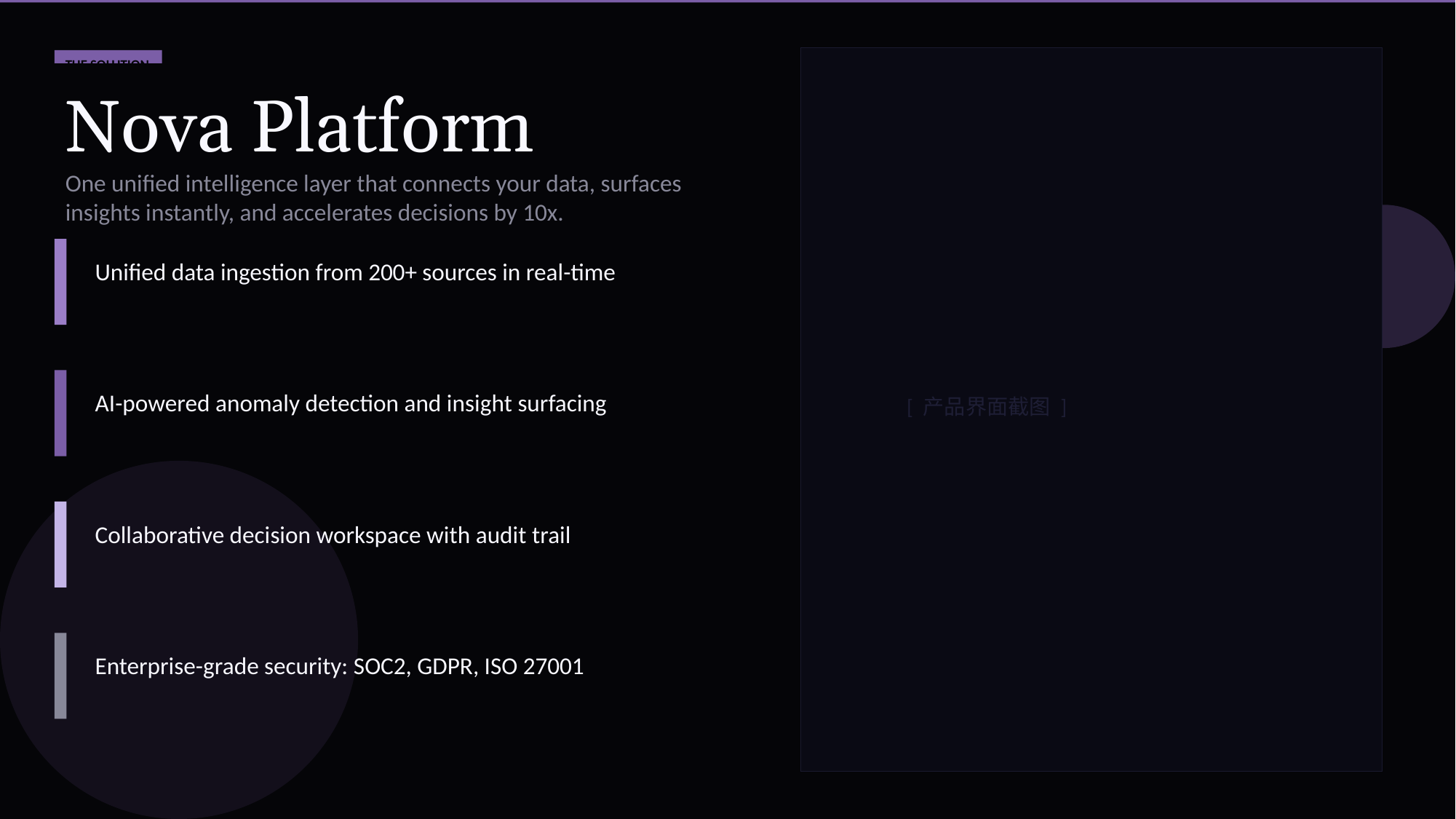

THE SOLUTION
Nova Platform
One unified intelligence layer that connects your data, surfaces insights instantly, and accelerates decisions by 10x.

Unified data ingestion from 200+ sources in real-time

AI-powered anomaly detection and insight surfacing
[ 产品界面截图 ]

Collaborative decision workspace with audit trail

Enterprise-grade security: SOC2, GDPR, ISO 27001